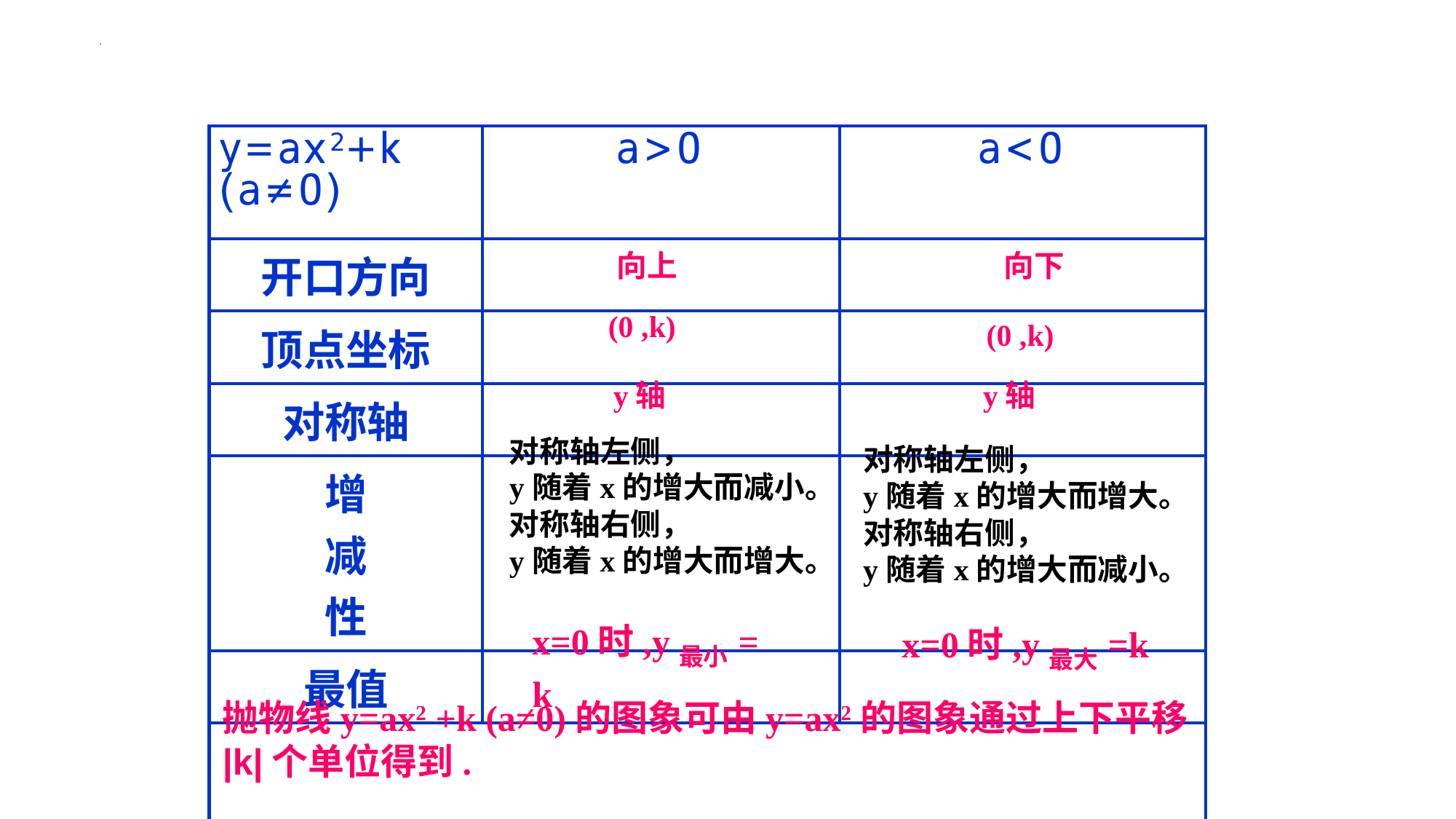

| y=ax2+k (a≠0) | a>0 | a<0 |
| --- | --- | --- |
| 开口方向 |  |  |
| 顶点坐标 |  |  |
| 对称轴 |  |  |
| 增 减 性 |  |  |
| 最值 |  |  |
|  |  |  |
向上
向下
(0 ,k)
(0 ,k)
y轴
y轴
对称轴左侧，
y随着x的增大而减小。
对称轴右侧，
y随着x的增大而增大。
对称轴左侧，
y随着x的增大而增大。
对称轴右侧，
y随着x的增大而减小。
x=0时,y最小= k
x=0时,y最大=k
抛物线y=ax2 +k (a≠0)的图象可由y=ax2的图象通过上下平移|k|个单位得到.